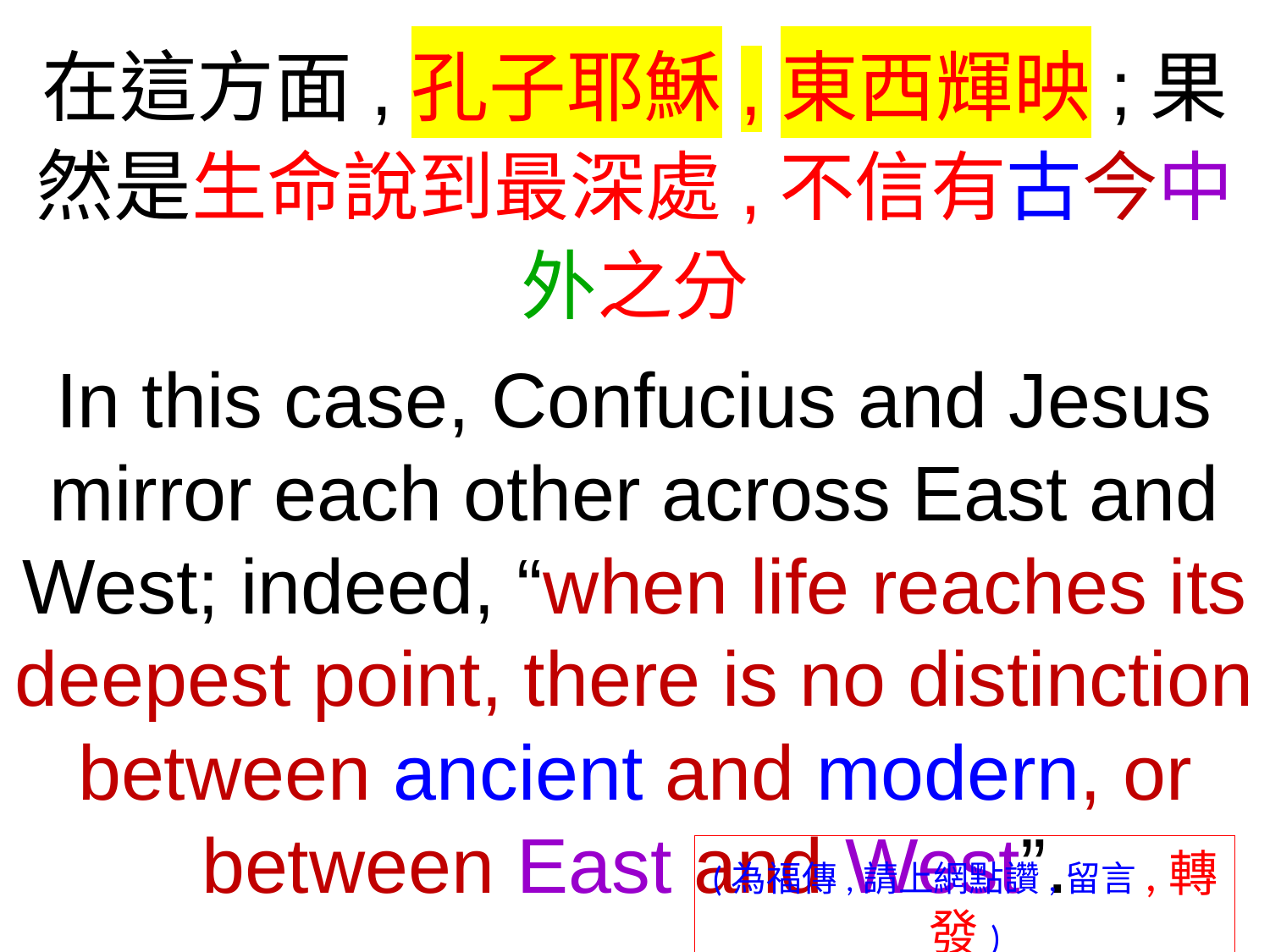

在這方面,孔子耶穌,東西輝映;果然是生命說到最深處,不信有古今中外之分
In this case, Confucius and Jesus mirror each other across East and West; indeed, “when life reaches its deepest point, there is no distinction between ancient and modern, or between East and West”.
(為福傳,請上網點讚,留言,轉發)